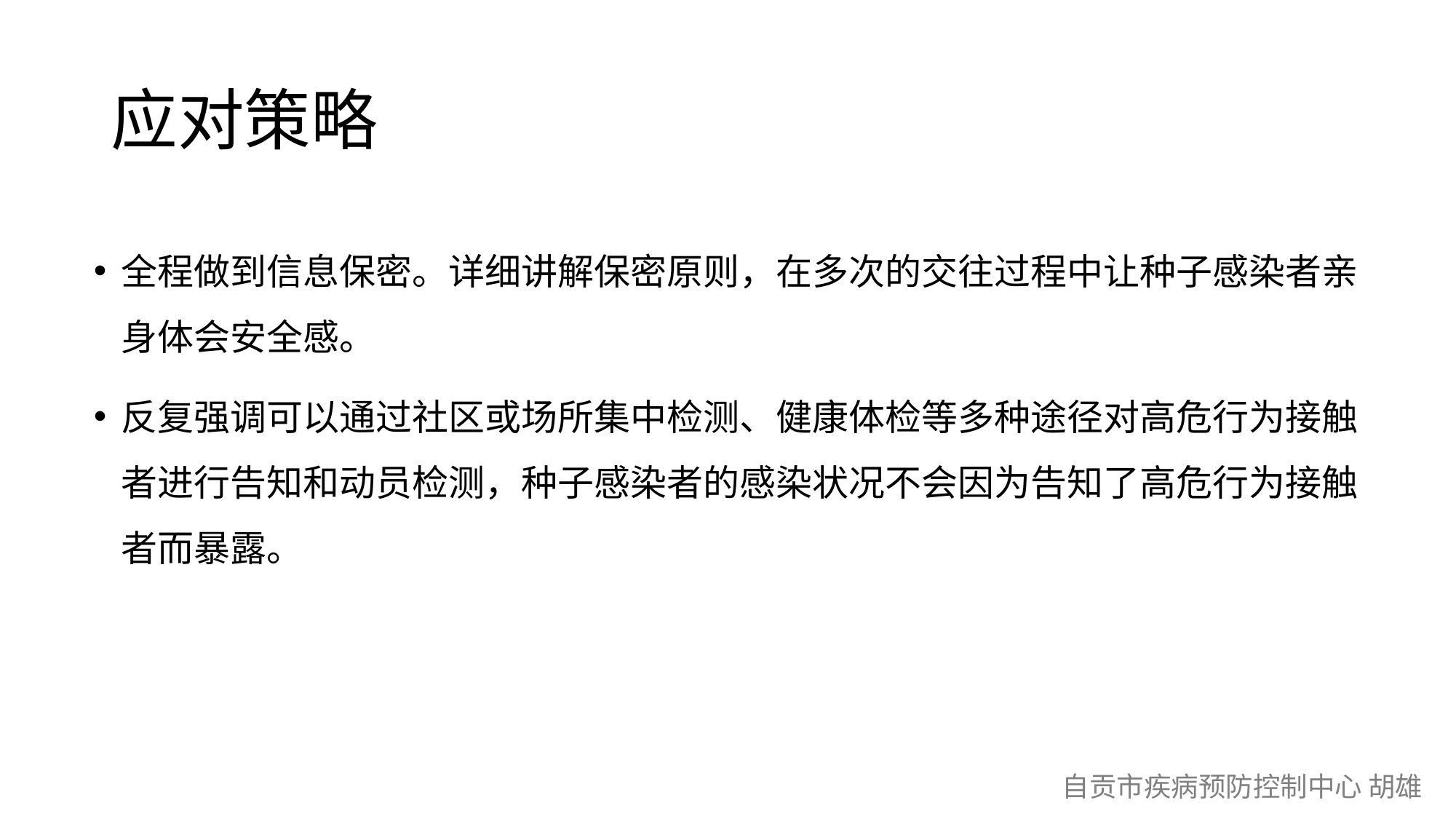

# 应对策略
全程做到信息保密。详细讲解保密原则，在多次的交往过程中让种子感染者亲身体会安全感。
反复强调可以通过社区或场所集中检测、健康体检等多种途径对高危行为接触者进行告知和动员检测，种子感染者的感染状况不会因为告知了高危行为接触者而暴露。
18